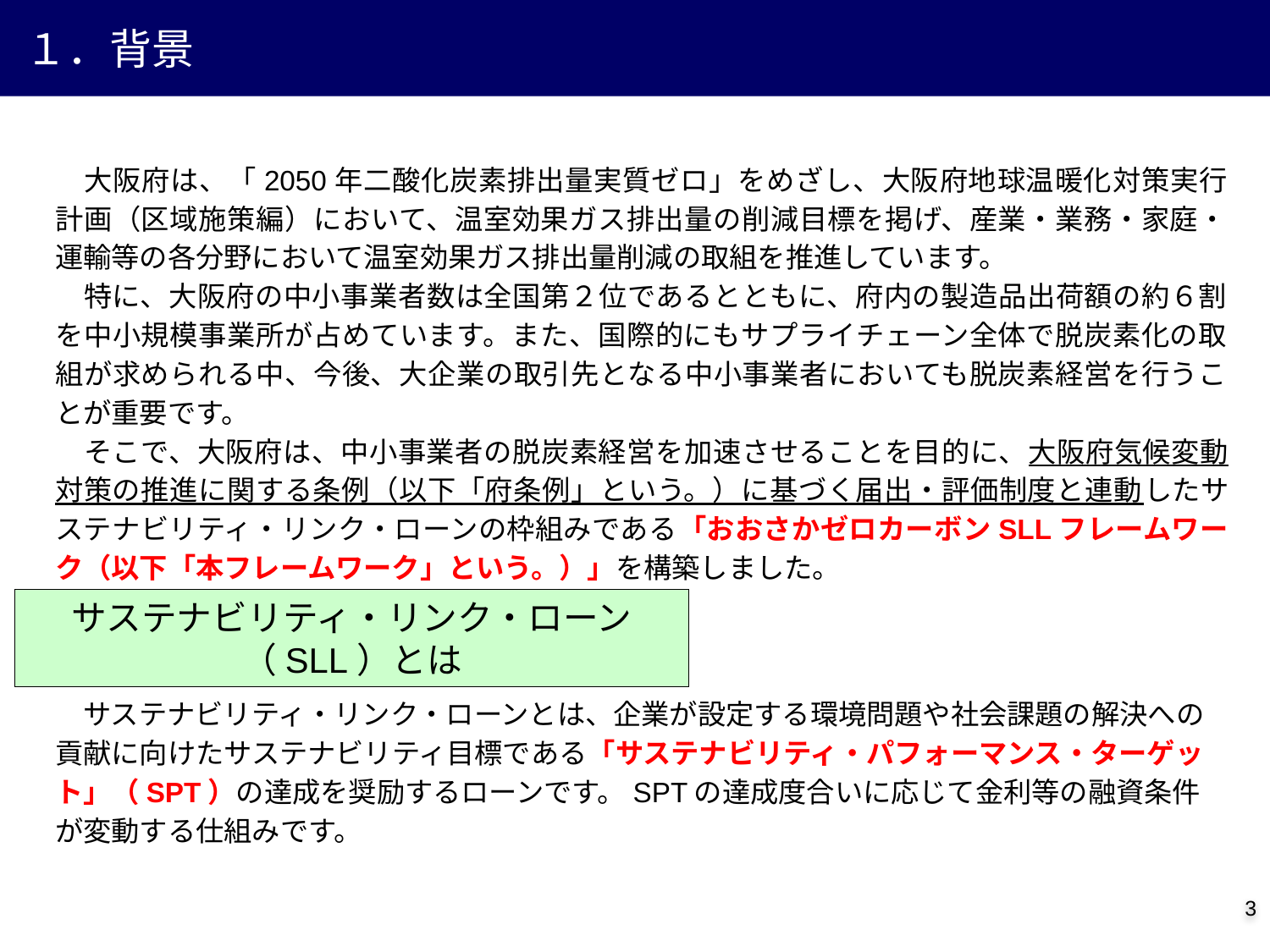

１．背景
　大阪府は、「2050年二酸化炭素排出量実質ゼロ」をめざし、大阪府地球温暖化対策実行計画（区域施策編）において、温室効果ガス排出量の削減目標を掲げ、産業・業務・家庭・運輸等の各分野において温室効果ガス排出量削減の取組を推進しています。
　特に、大阪府の中小事業者数は全国第２位であるとともに、府内の製造品出荷額の約６割を中小規模事業所が占めています。また、国際的にもサプライチェーン全体で脱炭素化の取組が求められる中、今後、大企業の取引先となる中小事業者においても脱炭素経営を行うことが重要です。
　そこで、大阪府は、中小事業者の脱炭素経営を加速させることを目的に、大阪府気候変動対策の推進に関する条例（以下「府条例」という。）に基づく届出・評価制度と連動したサステナビリティ・リンク・ローンの枠組みである「おおさかゼロカーボンSLLフレームワーク（以下「本フレームワーク」という。）」を構築しました。
サステナビリティ・リンク・ローン（SLL）とは
　サステナビリティ・リンク・ローンとは、企業が設定する環境問題や社会課題の解決への貢献に向けたサステナビリティ目標である「サステナビリティ・パフォーマンス・ターゲット」（SPT）の達成を奨励するローンです。SPTの達成度合いに応じて金利等の融資条件が変動する仕組みです。
3